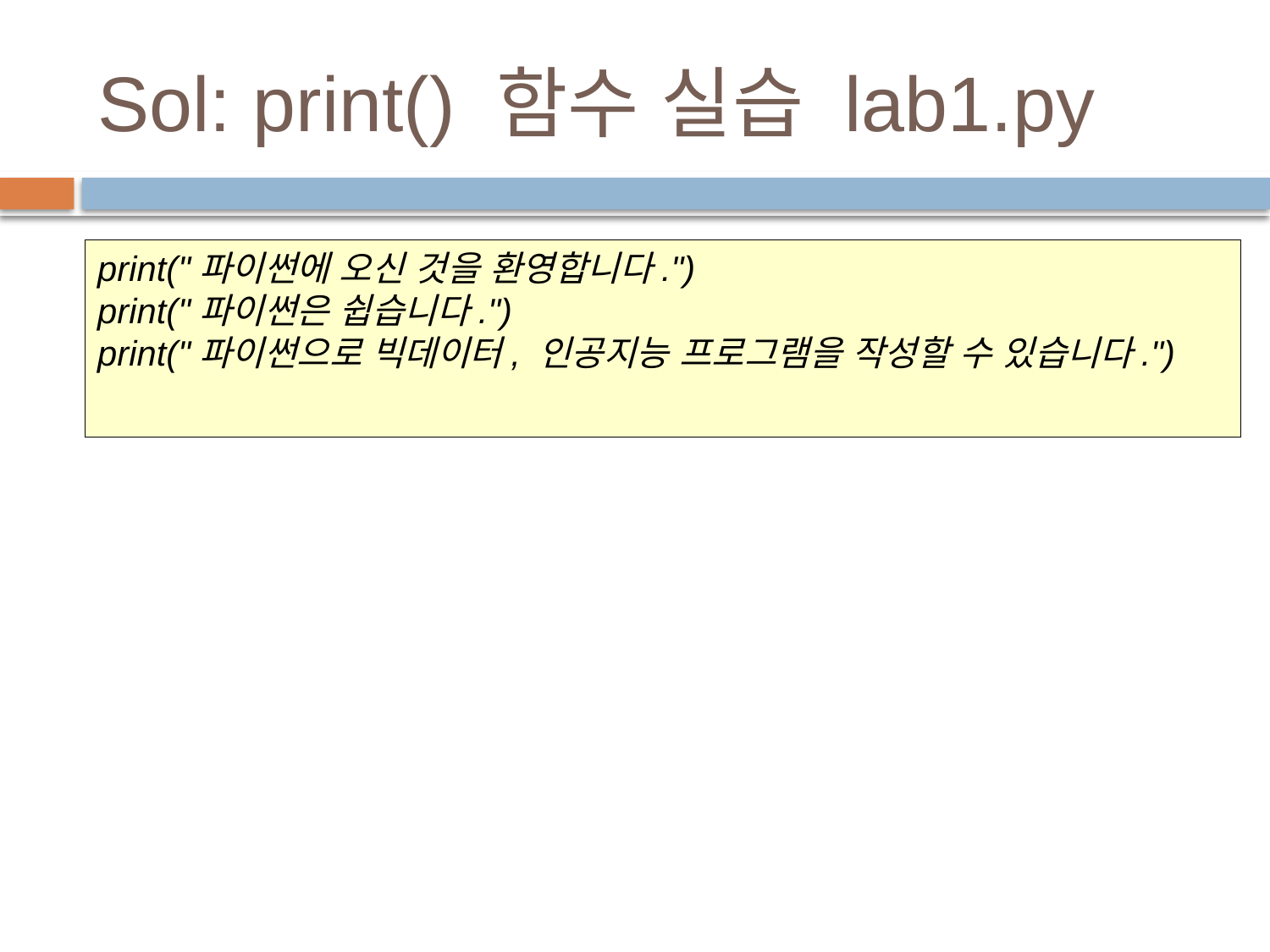

# Sol: print() 함수 실습 lab1.py
print("파이썬에 오신 것을 환영합니다.")
print("파이썬은 쉽습니다.")
print("파이썬으로 빅데이터, 인공지능 프로그램을 작성할 수 있습니다.")